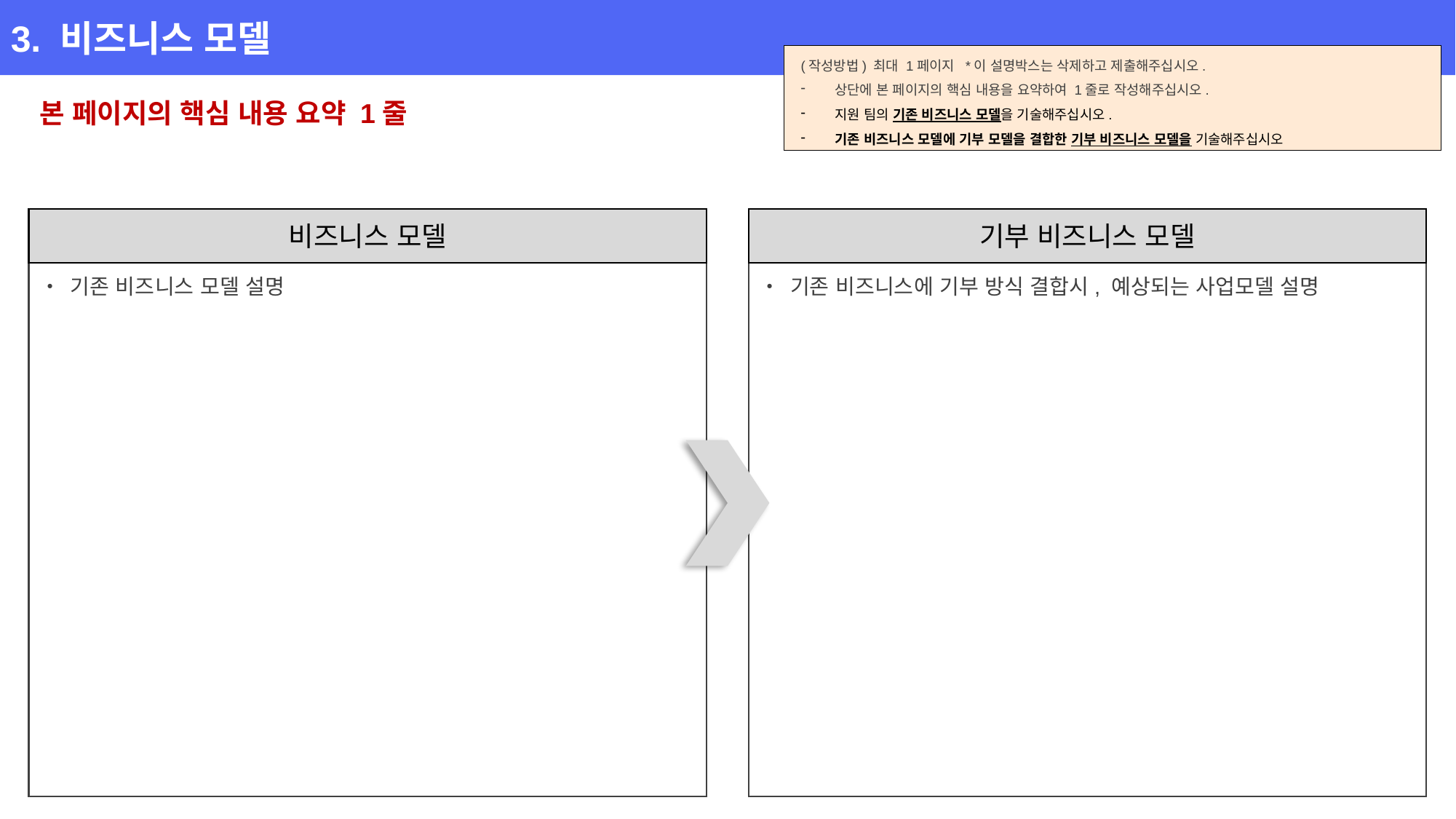

3. 비즈니스 모델
(작성방법) 최대 1페이지  *이 설명박스는 삭제하고 제출해주십시오.
상단에 본 페이지의 핵심 내용을 요약하여 1줄로 작성해주십시오.
지원 팀의 기존 비즈니스 모델을 기술해주십시오.
기존 비즈니스 모델에 기부 모델을 결합한 기부 비즈니스 모델을 기술해주십시오
본 페이지의 핵심 내용 요약 1줄
비즈니스 모델

기부 비즈니스 모델

• 기존 비즈니스 모델 설명
• 기존 비즈니스에 기부 방식 결합시, 예상되는 사업모델 설명